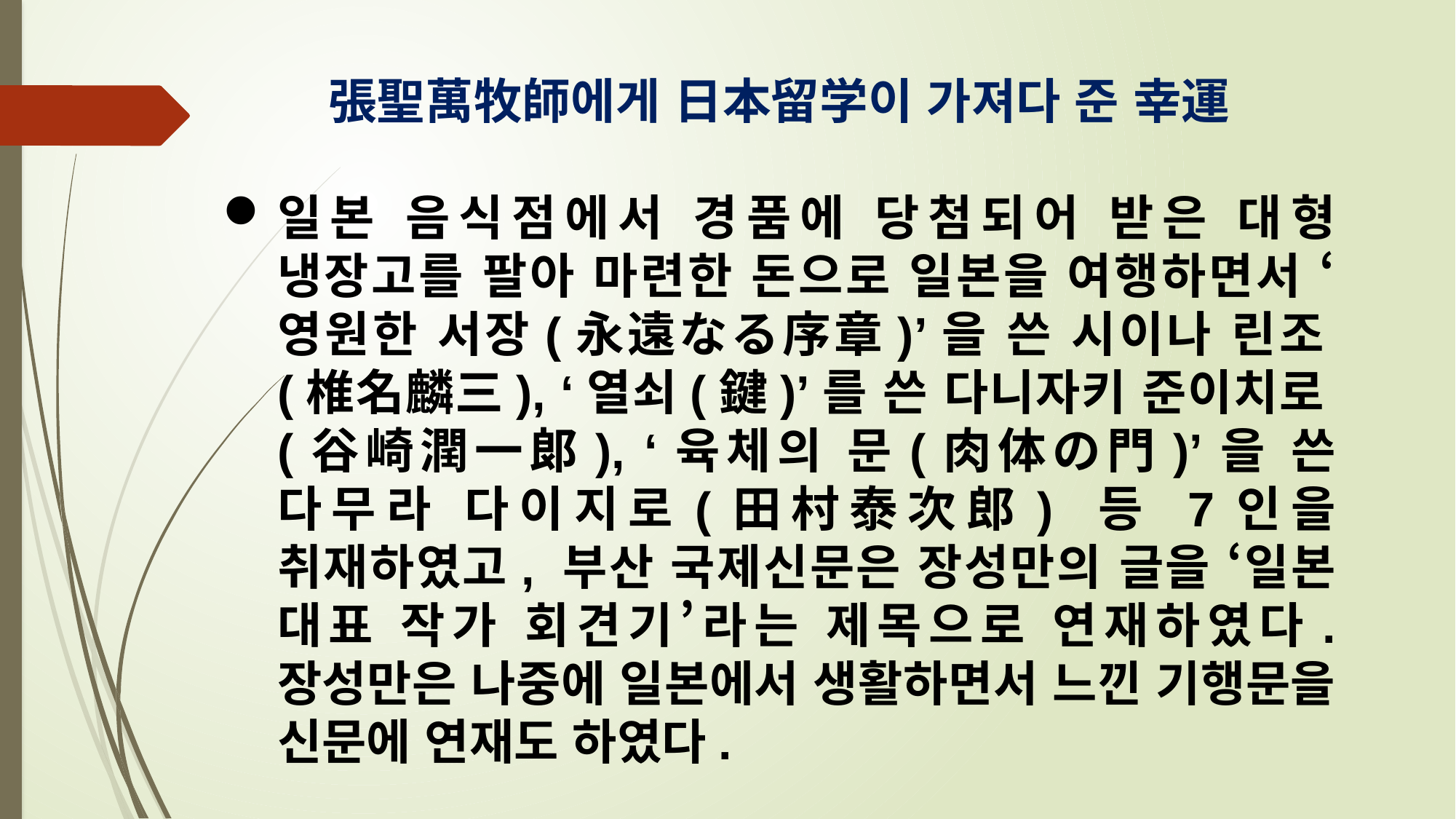

張聖萬牧師에게 日本留学이 가져다 준 幸運

일본 음식점에서 경품에 당첨되어 받은 대형 냉장고를 팔아 마련한 돈으로 일본을 여행하면서 ‘영원한 서장(永遠なる序章)’을 쓴 시이나 린조(椎名麟三), ‘열쇠(鍵)’를 쓴 다니자키 준이치로(谷崎潤一郞), ‘육체의 문(肉体の門)’을 쓴 다무라 다이지로(田村泰次郎) 등 7인을 취재하였고, 부산 국제신문은 장성만의 글을 ‘일본 대표 작가 회견기’라는 제목으로 연재하였다. 장성만은 나중에 일본에서 생활하면서 느낀 기행문을 신문에 연재도 하였다.